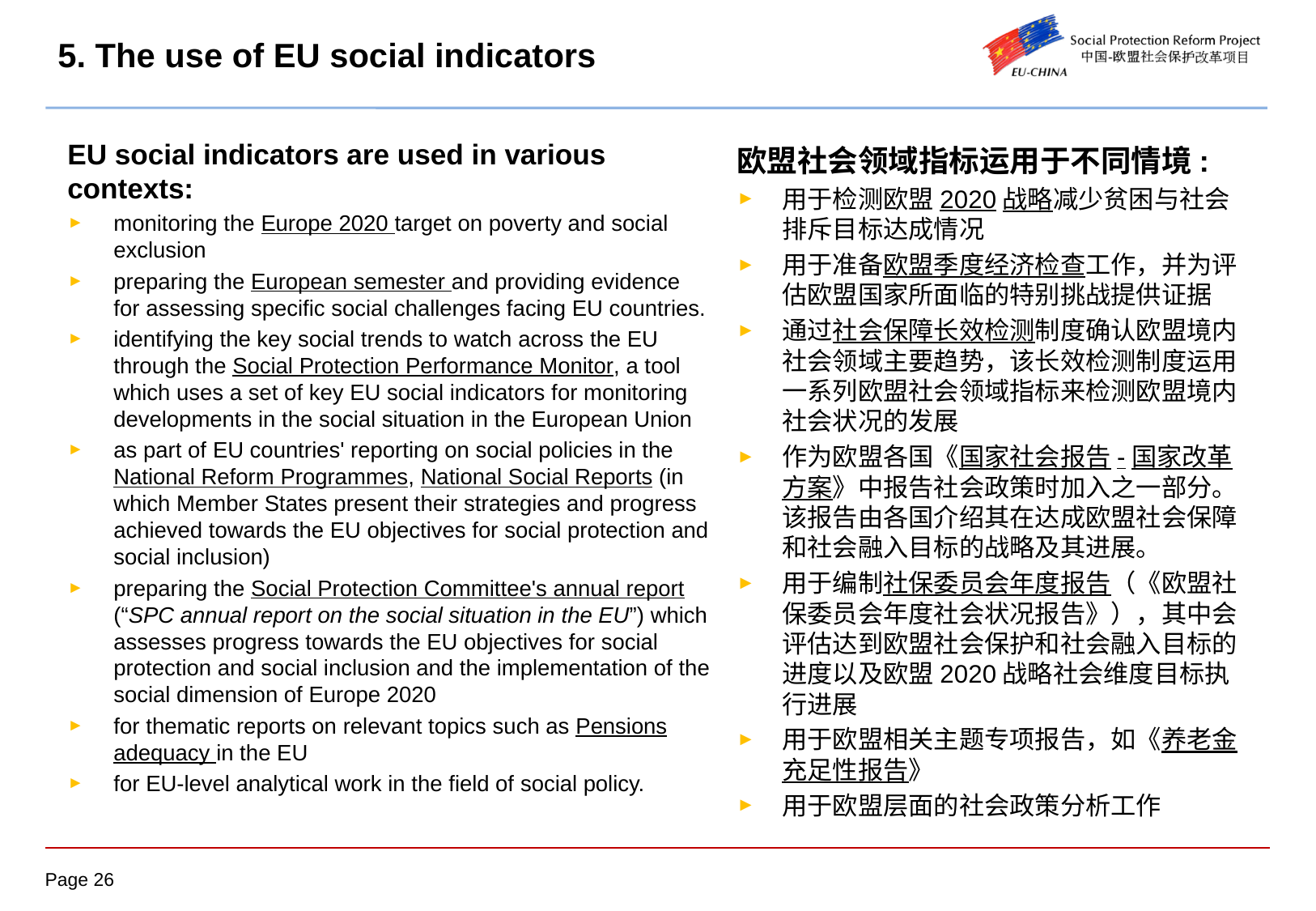

# 5. The use of EU social indicators
EU social indicators are used in various contexts:
monitoring the Europe 2020 target on poverty and social exclusion
preparing the European semester and providing evidence for assessing specific social challenges facing EU countries.
identifying the key social trends to watch across the EU through the Social Protection Performance Monitor, a tool which uses a set of key EU social indicators for monitoring developments in the social situation in the European Union
as part of EU countries' reporting on social policies in the National Reform Programmes, National Social Reports (in which Member States present their strategies and progress achieved towards the EU objectives for social protection and social inclusion)
preparing the Social Protection Committee's annual report (“SPC annual report on the social situation in the EU”) which assesses progress towards the EU objectives for social protection and social inclusion and the implementation of the social dimension of Europe 2020
for thematic reports on relevant topics such as Pensions adequacy in the EU
for EU-level analytical work in the field of social policy.

欧盟社会领域指标运用于不同情境:
用于检测欧盟2020战略减少贫困与社会排斥目标达成情况
用于准备欧盟季度经济检查工作，并为评估欧盟国家所面临的特别挑战提供证据
通过社会保障长效检测制度确认欧盟境内社会领域主要趋势，该长效检测制度运用一系列欧盟社会领域指标来检测欧盟境内社会状况的发展
作为欧盟各国《国家社会报告-国家改革方案》中报告社会政策时加入之一部分。该报告由各国介绍其在达成欧盟社会保障和社会融入目标的战略及其进展。
用于编制社保委员会年度报告（《欧盟社保委员会年度社会状况报告》），其中会评估达到欧盟社会保护和社会融入目标的进度以及欧盟2020战略社会维度目标执行进展
用于欧盟相关主题专项报告，如《养老金充足性报告》
用于欧盟层面的社会政策分析工作